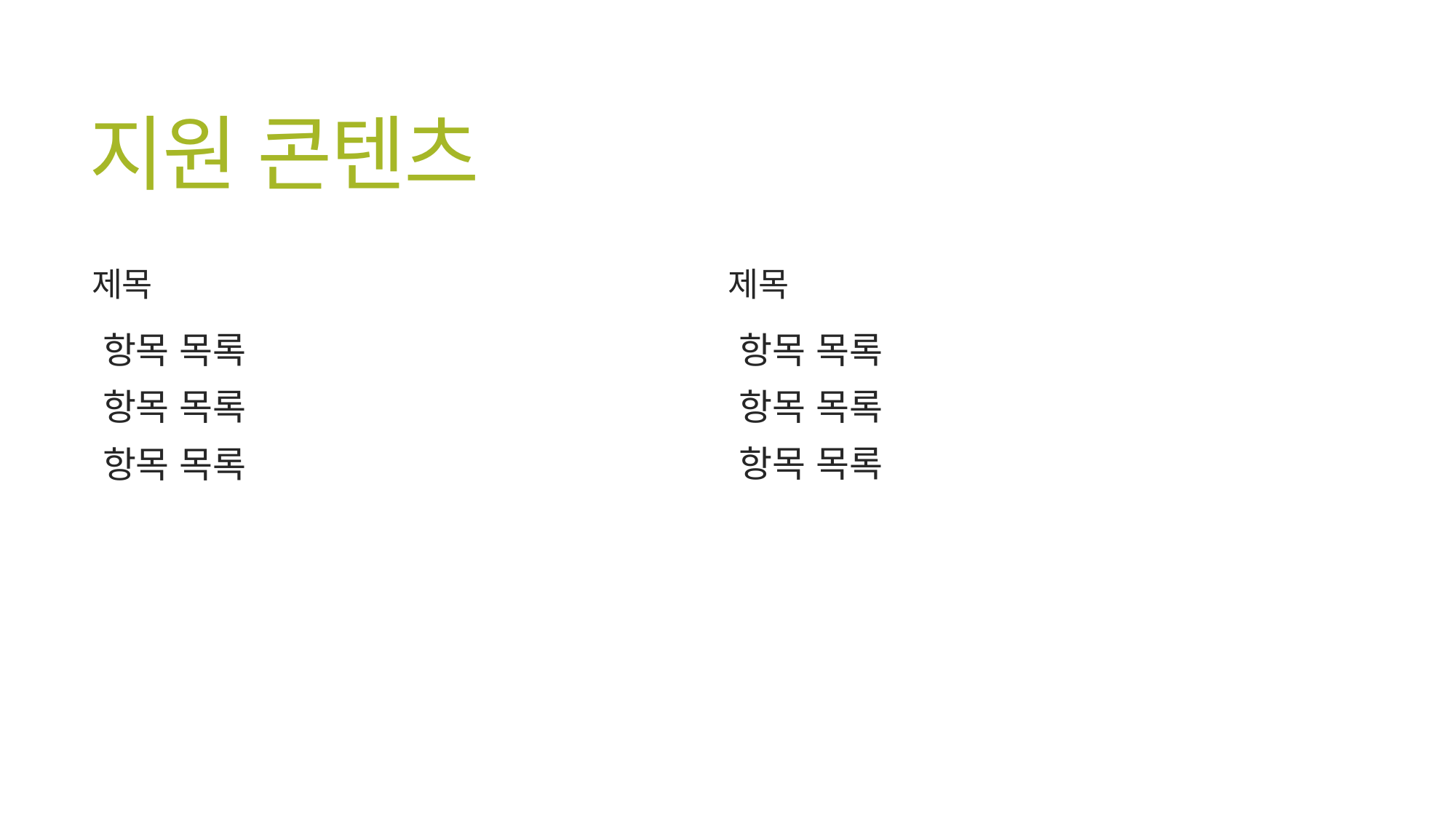

# 지원 콘텐츠
제목
제목
항목 목록
항목 목록
항목 목록

항목 목록
항목 목록
항목 목록